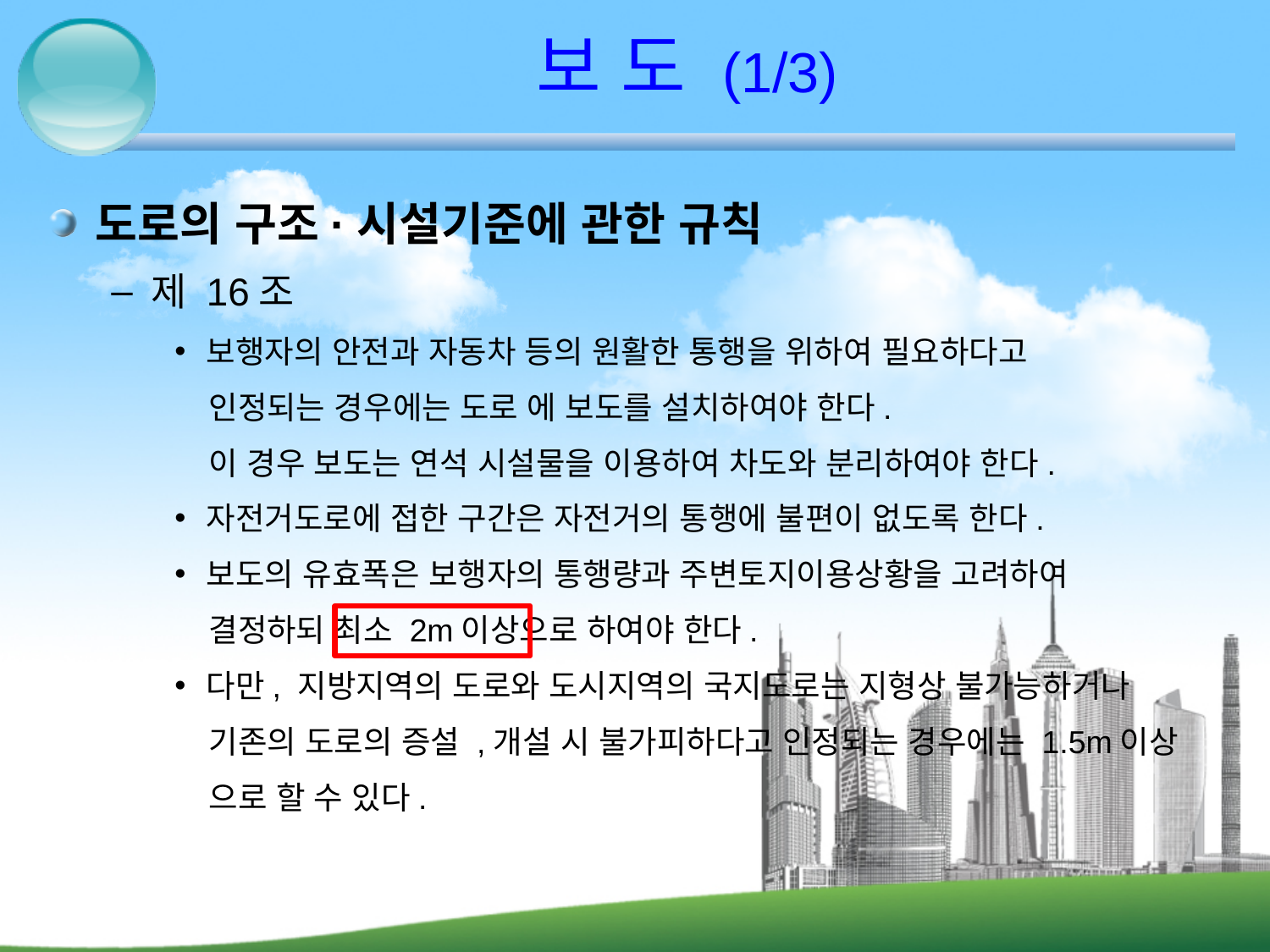

# 보 도 (1/3)
도로의 구조·시설기준에 관한 규칙
제 16조
보행자의 안전과 자동차 등의 원활한 통행을 위하여 필요하다고
   인정되는 경우에는 도로 에 보도를 설치하여야 한다.
   이 경우 보도는 연석 시설물을 이용하여 차도와 분리하여야 한다.
자전거도로에 접한 구간은 자전거의 통행에 불편이 없도록 한다.
보도의 유효폭은 보행자의 통행량과 주변토지이용상황을 고려하여
   결정하되 최소 2m이상으로 하여야 한다.
다만, 지방지역의 도로와 도시지역의 국지도로는 지형상 불가능하거나
   기존의 도로의 증설 ,개설 시 불가피하다고 인정되는 경우에는 1.5m이상
   으로 할 수 있다.